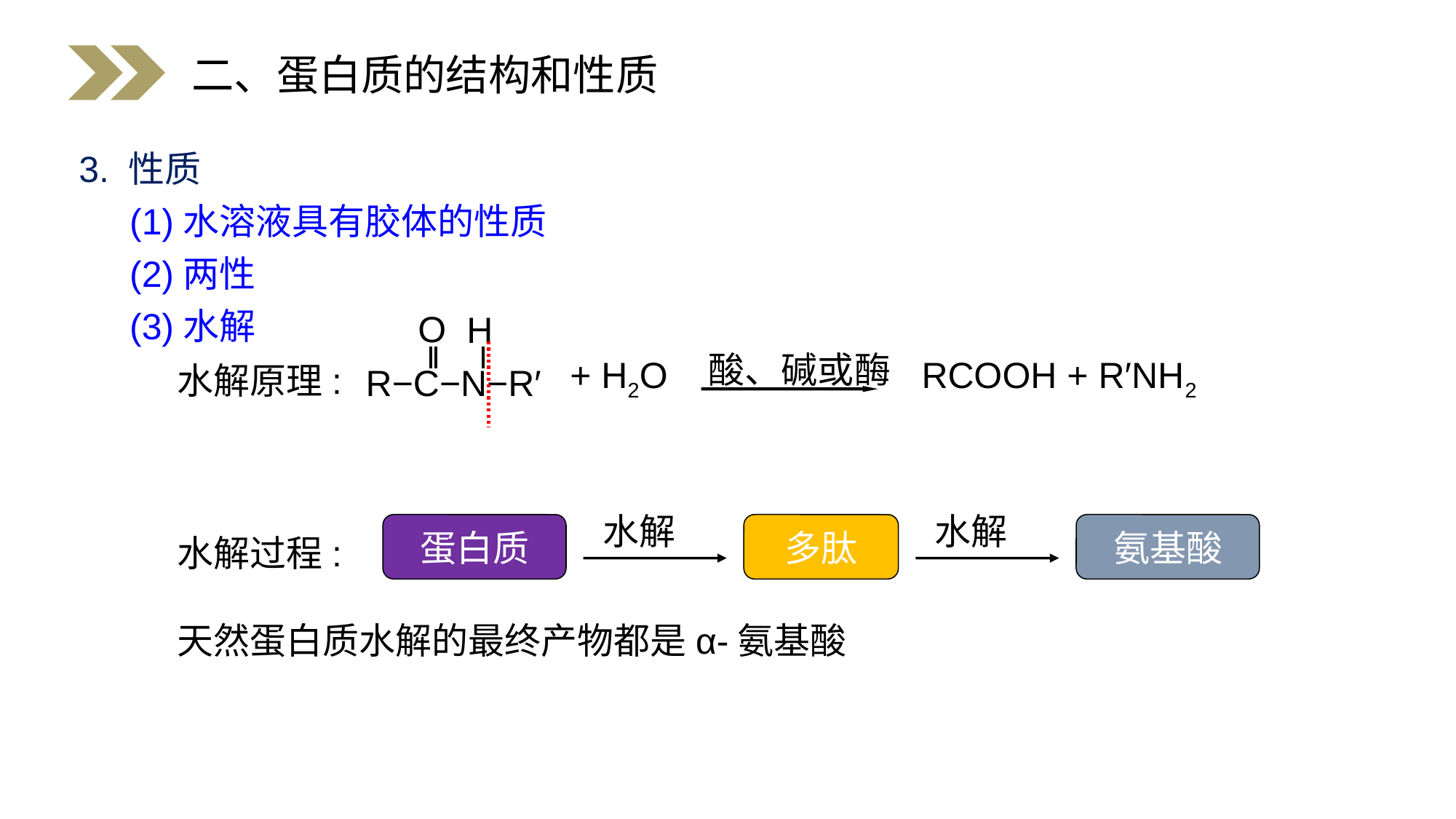

二、蛋白质的结构和性质
3. 性质
     (1)水溶液具有胶体的性质
     (2)两性
     (3)水解
           水解原理:

           水解过程:
           天然蛋白质水解的最终产物都是α-氨基酸
O
H
R−C−N−R′
酸、碱或酶

+ H2O                         RCOOH + R′NH2
水解

水解

蛋白质
多肽
氨基酸